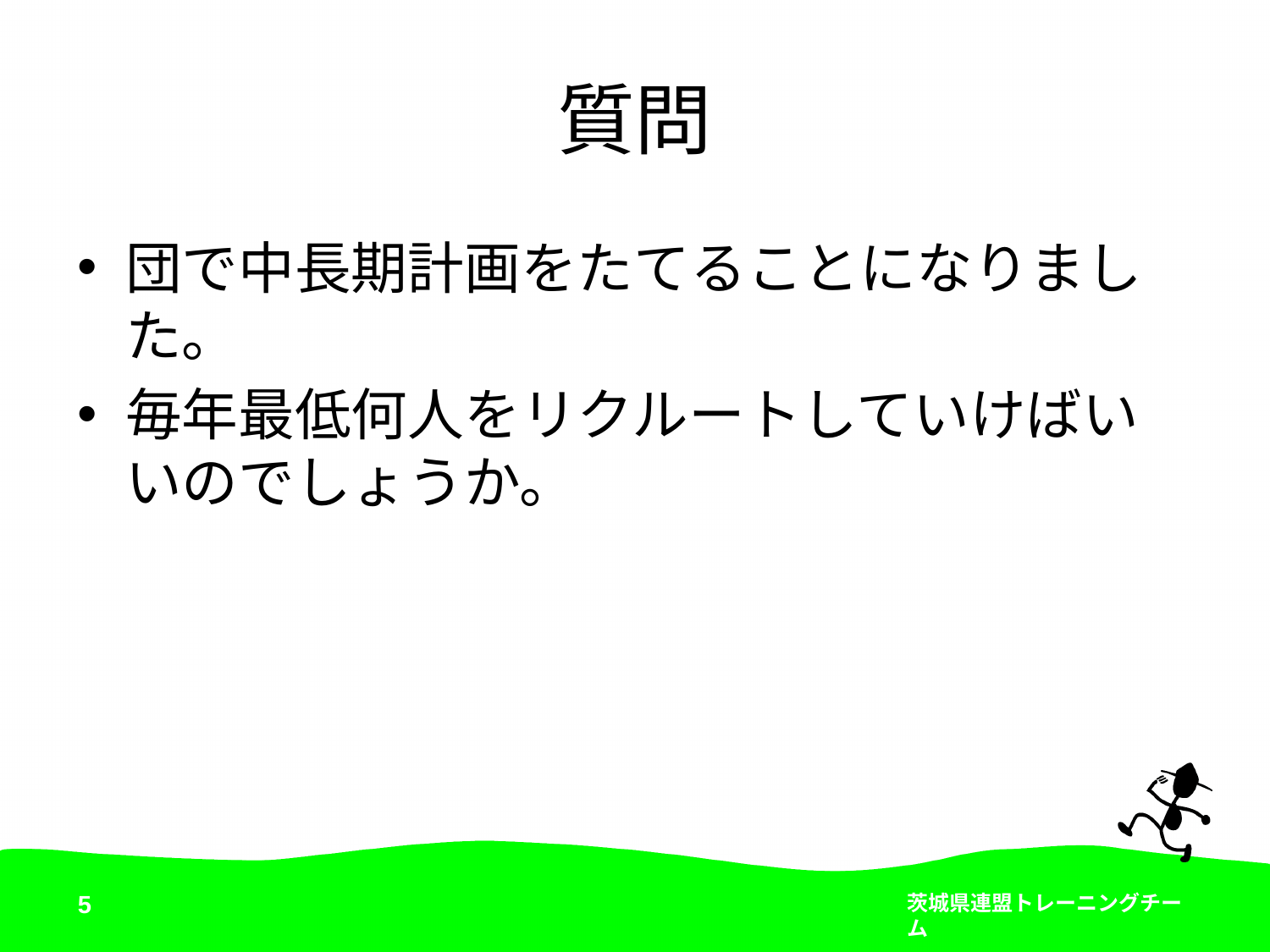

# 質問
団で中長期計画をたてることになりました。
毎年最低何人をリクルートしていけばいいのでしょうか。
5
茨城県連盟トレーニングチーム